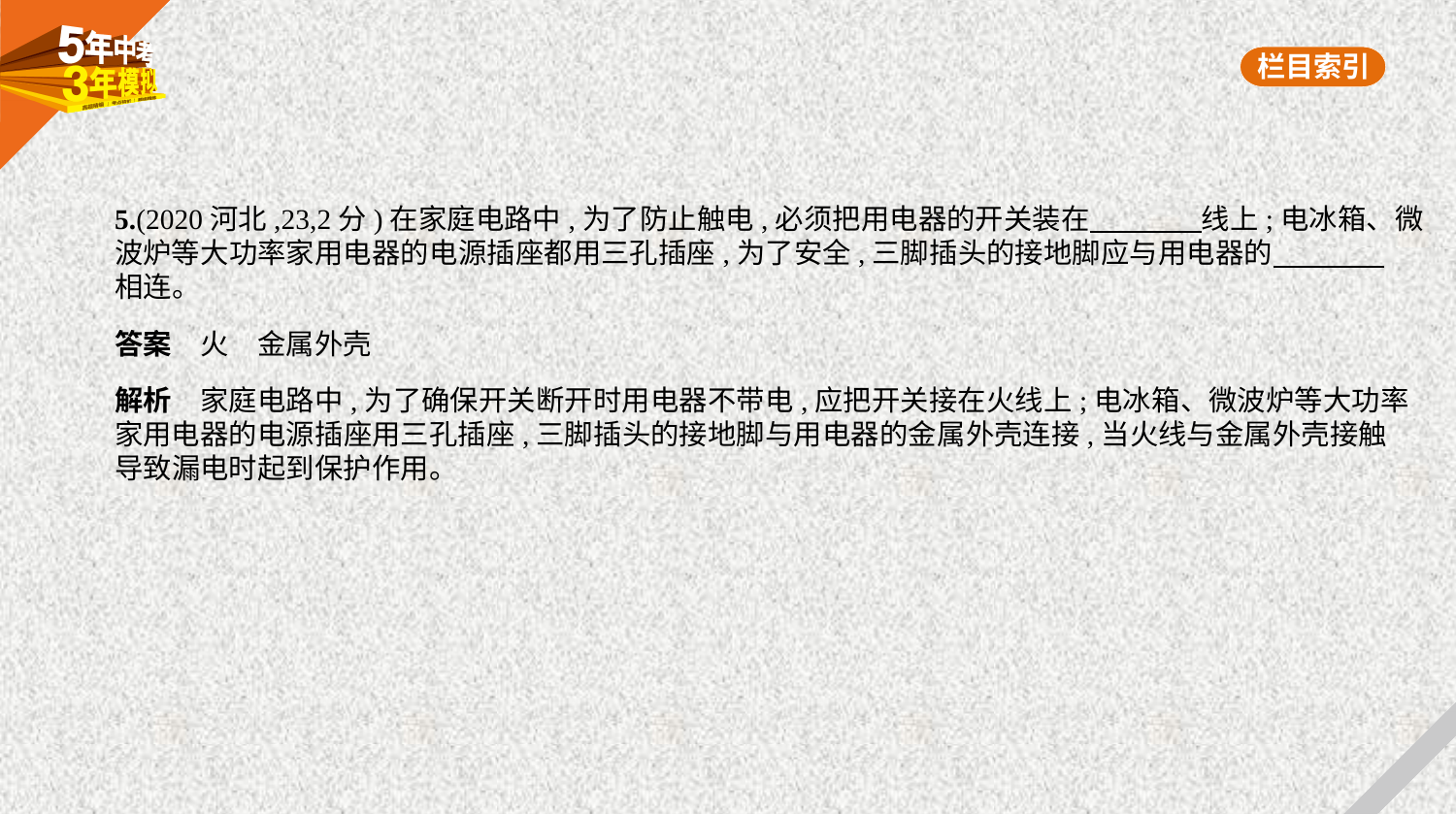

5.(2020河北,23,2分)在家庭电路中,为了防止触电,必须把用电器的开关装在　　　    线上;电冰箱、微
波炉等大功率家用电器的电源插座都用三孔插座,为了安全,三脚插头的接地脚应与用电器的　　　    
相连。
答案　火　金属外壳
解析　家庭电路中,为了确保开关断开时用电器不带电,应把开关接在火线上;电冰箱、微波炉等大功率
家用电器的电源插座用三孔插座,三脚插头的接地脚与用电器的金属外壳连接,当火线与金属外壳接触
导致漏电时起到保护作用。